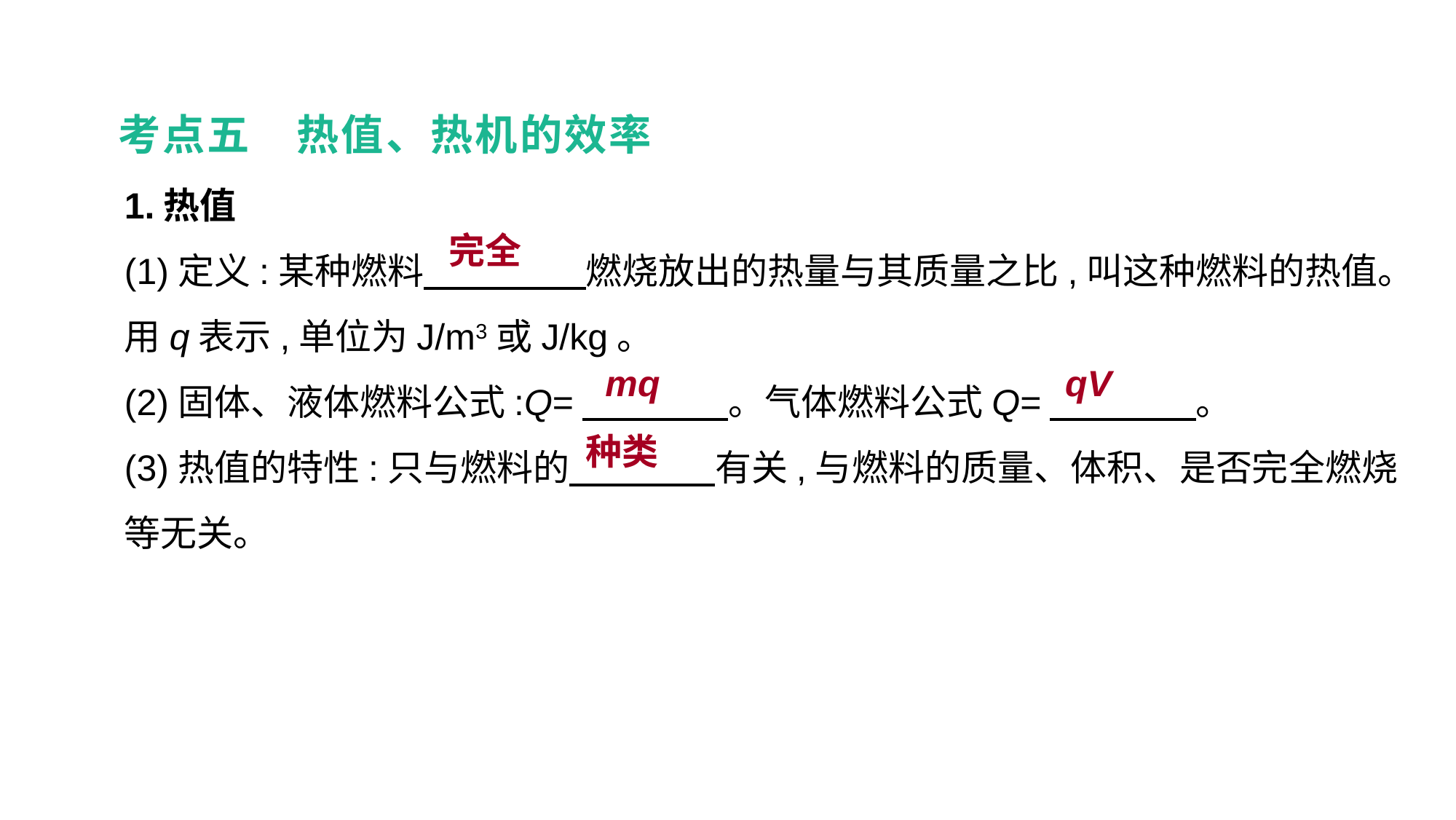

考点五　热值、热机的效率
1.热值
(1)定义:某种燃料　  　　　燃烧放出的热量与其质量之比,叫这种燃料的热值。用q表示,单位为J/m3或J/kg。
(2)固体、液体燃料公式:Q=　　　　。气体燃料公式Q=　　　　。
(3)热值的特性:只与燃料的　　　　有关,与燃料的质量、体积、是否完全燃烧等无关。
完全
mq
qV
种类